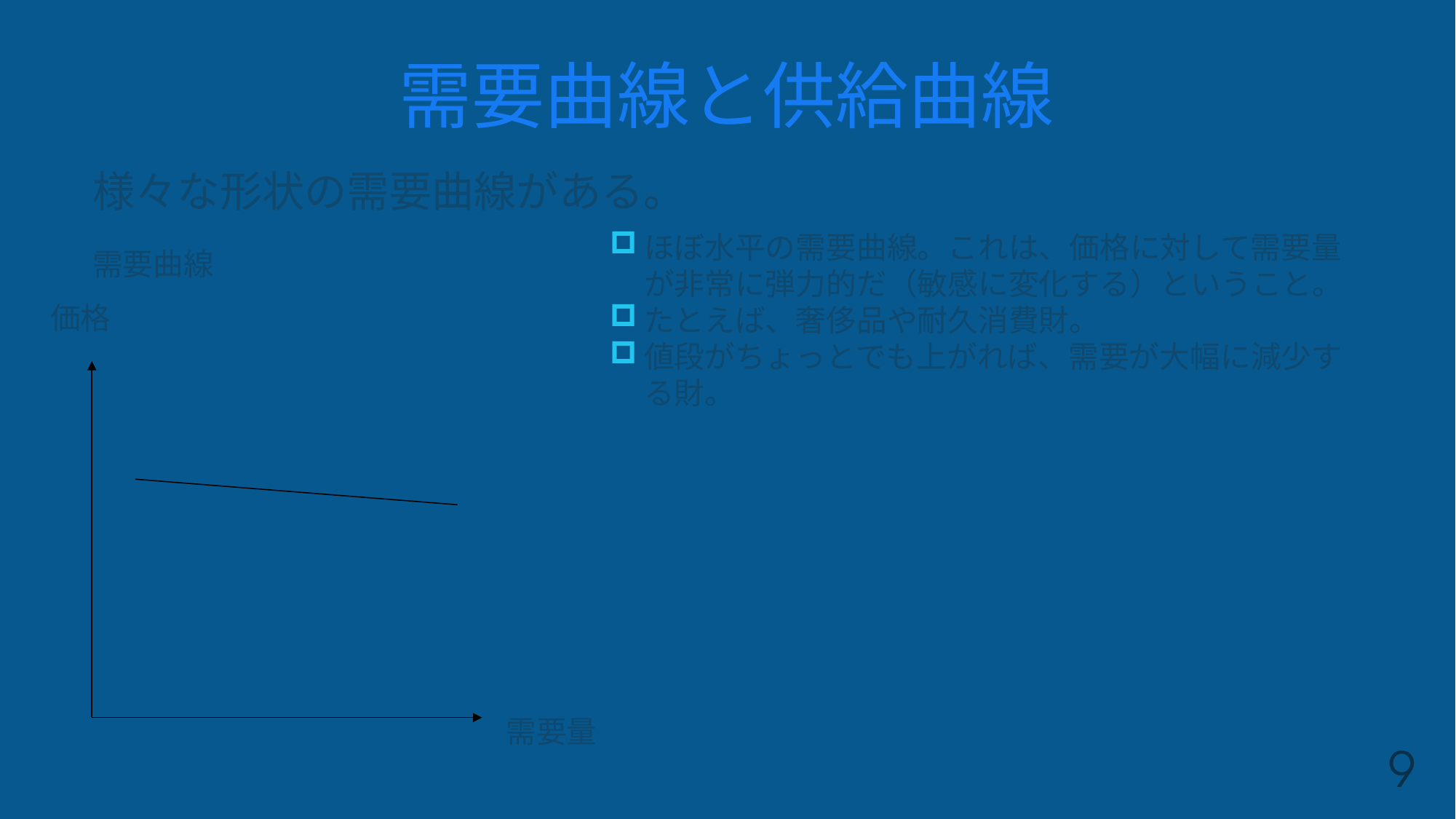

# 需要曲線と供給曲線
　様々な形状の需要曲線がある。
　需要曲線
価格

　　　　　　　　　　　　　　　需要量
ほぼ水平の需要曲線。これは、価格に対して需要量が非常に弾力的だ（敏感に変化する）ということ。
たとえば、奢侈品や耐久消費財。
値段がちょっとでも上がれば、需要が大幅に減少する財。
9